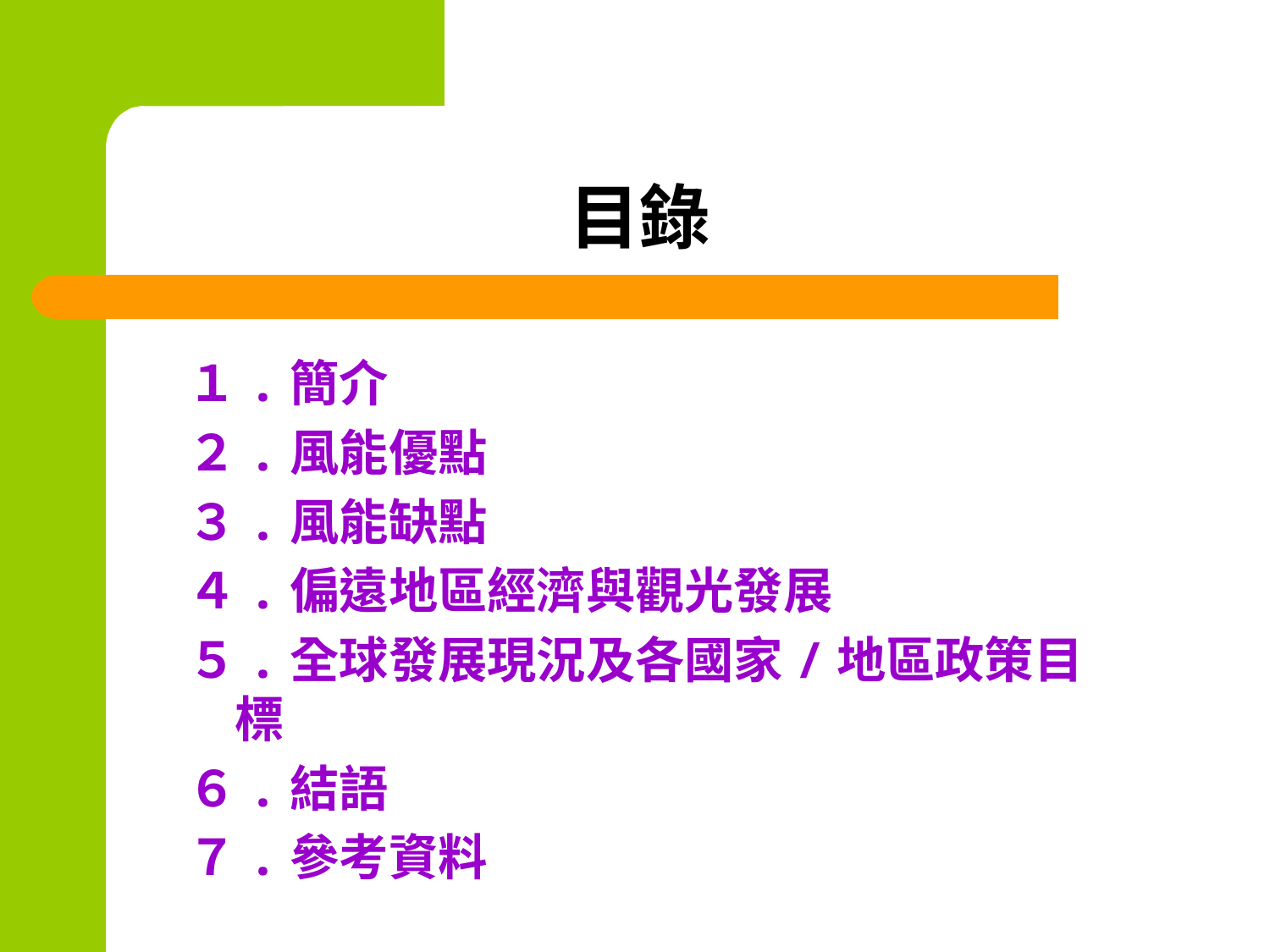

目錄
１.簡介
２.風能優點
３.風能缺點
４.偏遠地區經濟與觀光發展
５.全球發展現況及各國家/地區政策目標
６.結語
７.參考資料